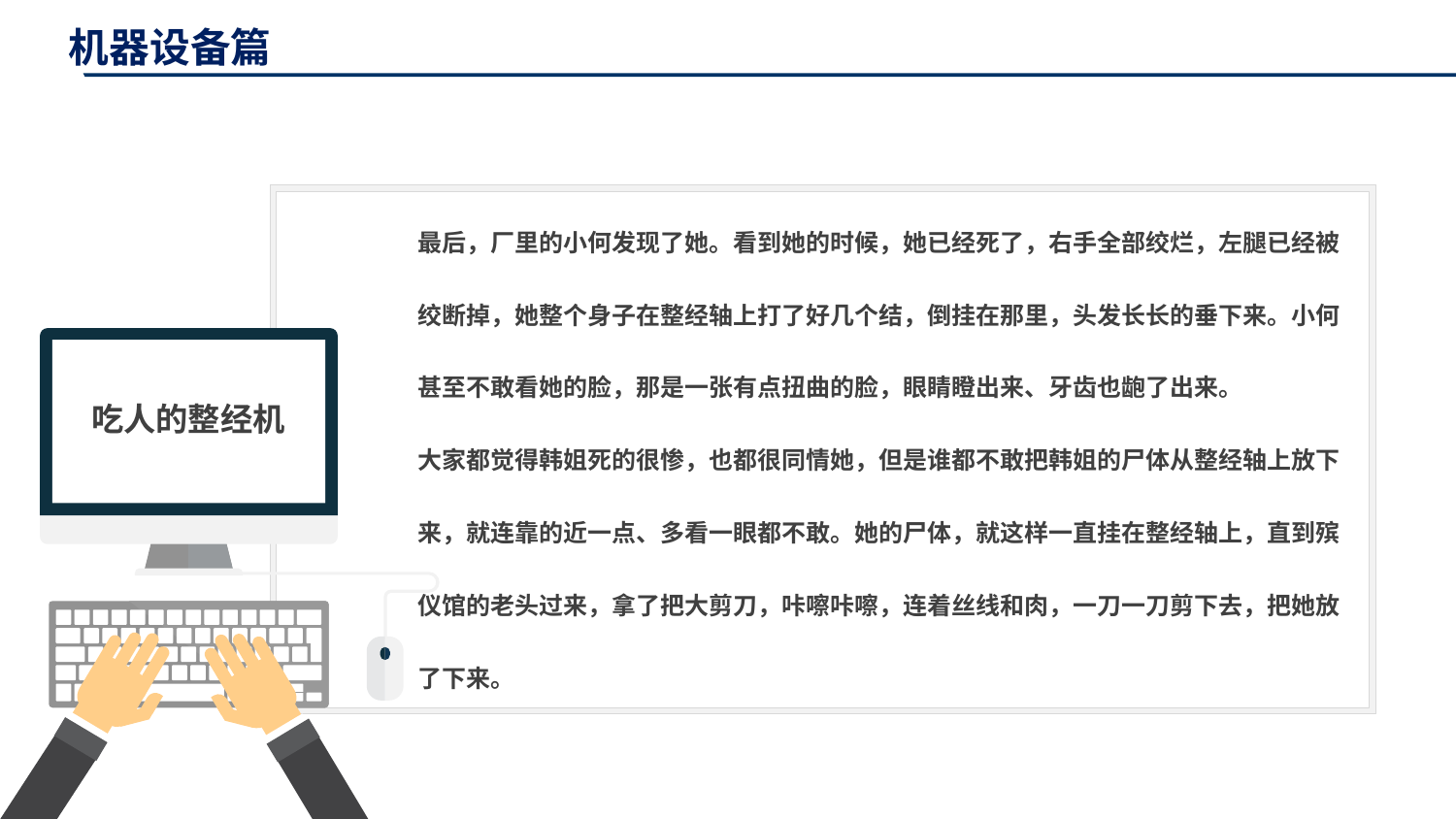

机器设备篇

最后，厂里的小何发现了她。看到她的时候，她已经死了，右手全部绞烂，左腿已经被绞断掉，她整个身子在整经轴上打了好几个结，倒挂在那里，头发长长的垂下来。小何甚至不敢看她的脸，那是一张有点扭曲的脸，眼睛瞪出来、牙齿也龅了出来。
大家都觉得韩姐死的很惨，也都很同情她，但是谁都不敢把韩姐的尸体从整经轴上放下来，就连靠的近一点、多看一眼都不敢。她的尸体，就这样一直挂在整经轴上，直到殡仪馆的老头过来，拿了把大剪刀，咔嚓咔嚓，连着丝线和肉，一刀一刀剪下去，把她放了下来。

吃人的整经机